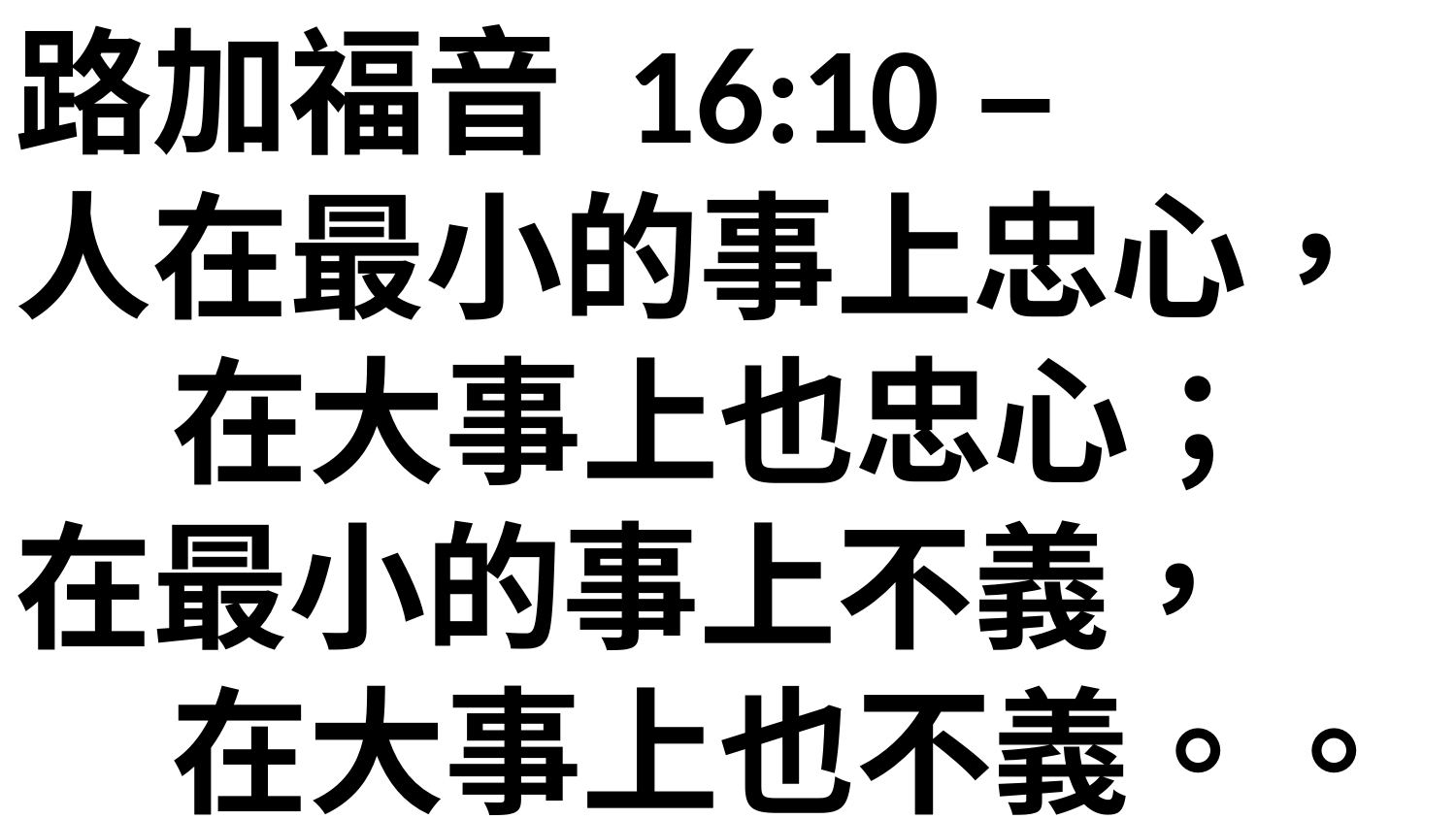

路加福音 16:10 –
人在最小的事上忠心，
    在大事上也忠心；
在最小的事上不義，
    在大事上也不義。。